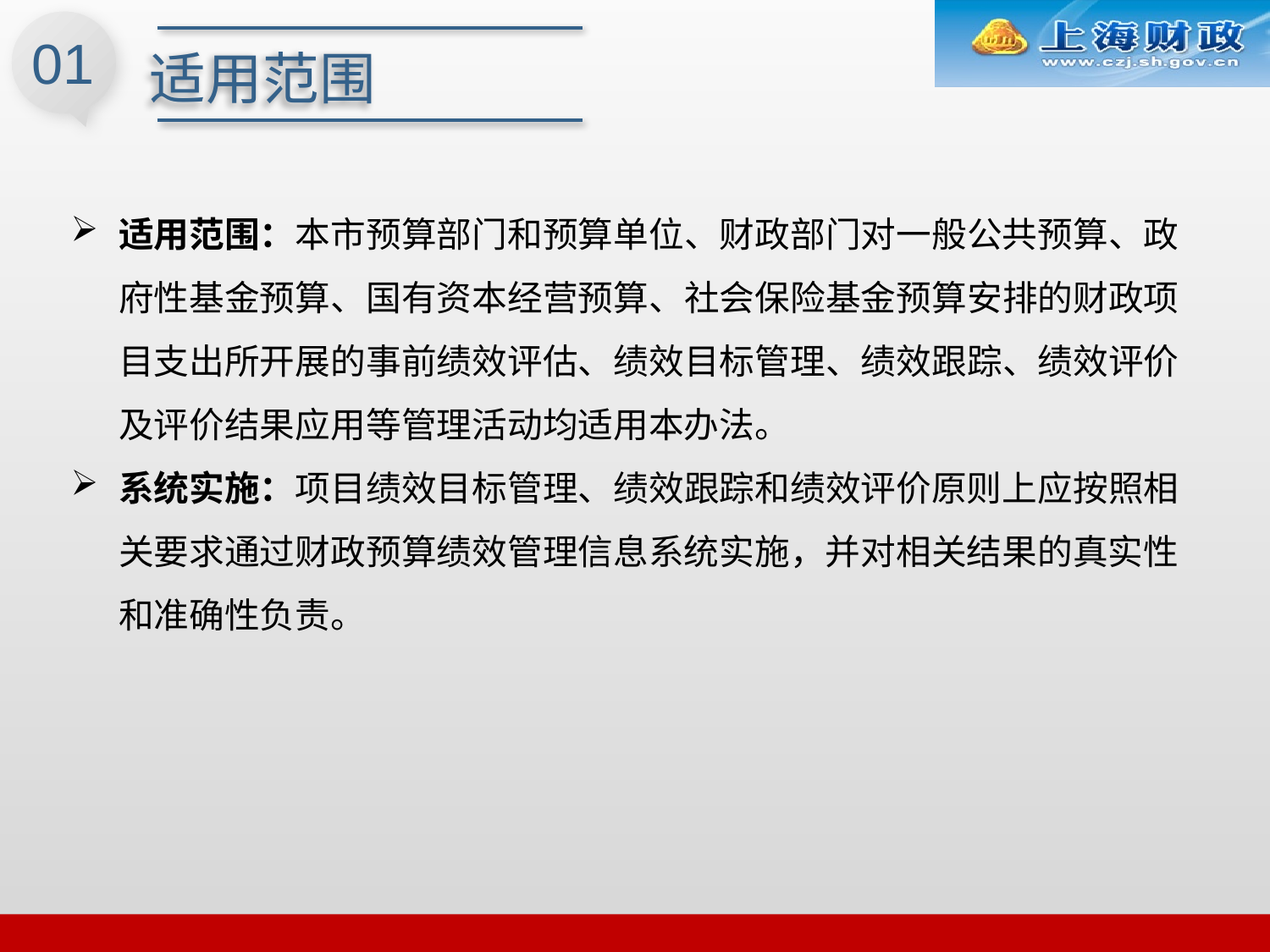

01
适用范围
适用范围：本市预算部门和预算单位、财政部门对一般公共预算、政府性基金预算、国有资本经营预算、社会保险基金预算安排的财政项目支出所开展的事前绩效评估、绩效目标管理、绩效跟踪、绩效评价及评价结果应用等管理活动均适用本办法。
系统实施：项目绩效目标管理、绩效跟踪和绩效评价原则上应按照相关要求通过财政预算绩效管理信息系统实施，并对相关结果的真实性和准确性负责。